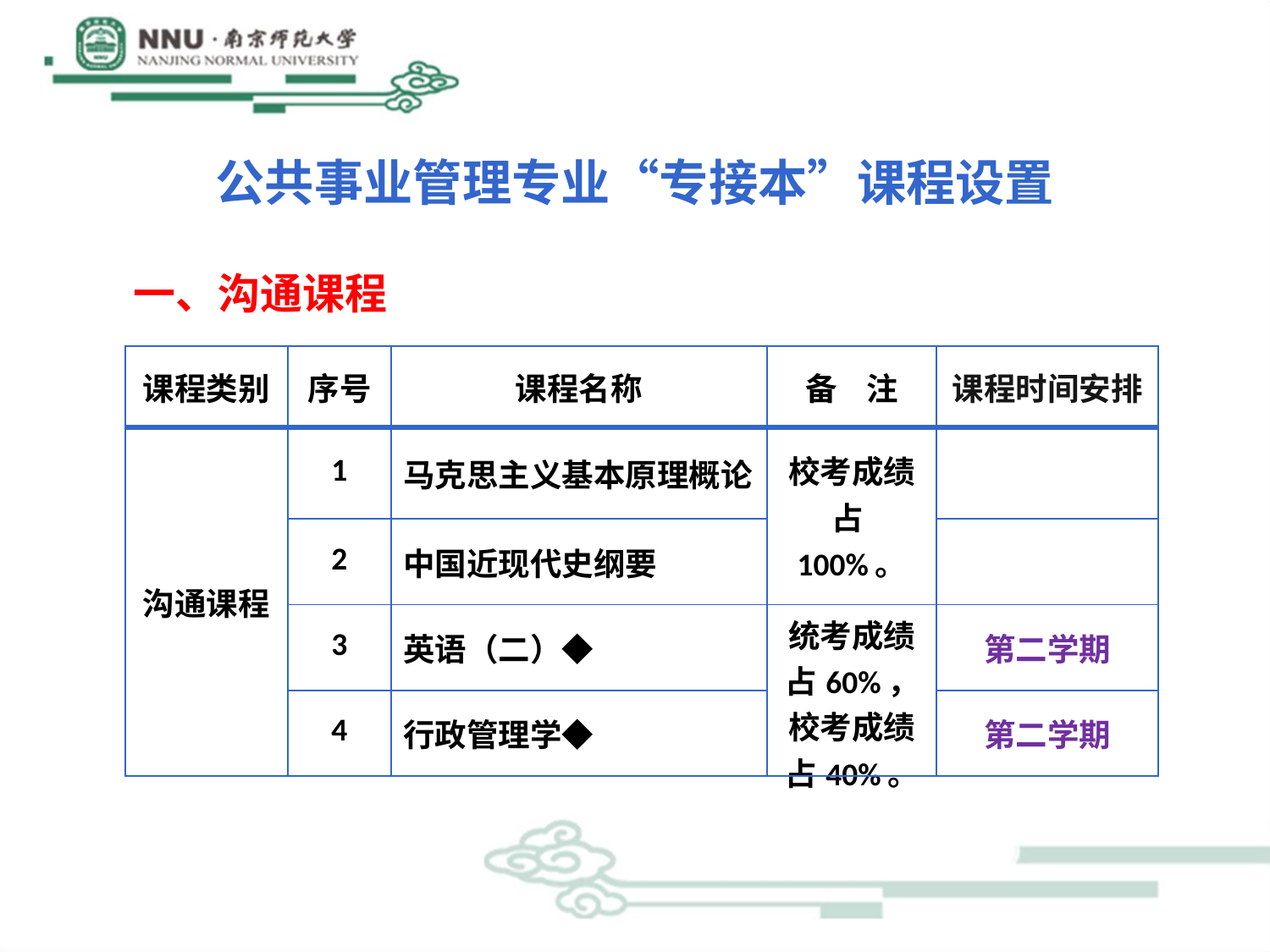

# 公共事业管理专业“专接本”课程设置
一、沟通课程
| 课程类别 | 序号 | 课程名称 | 备 注 | 课程时间安排 |
| --- | --- | --- | --- | --- |
| 沟通课程 | 1 | 马克思主义基本原理概论 | 校考成绩占100%。 |  |
|  | 2 | 中国近现代史纲要 |  |  |
|  | 3 | 英语（二）◆ | 统考成绩占60%，校考成绩占40%。 | 第二学期 |
|  | 4 | 行政管理学◆ |  | 第二学期 |